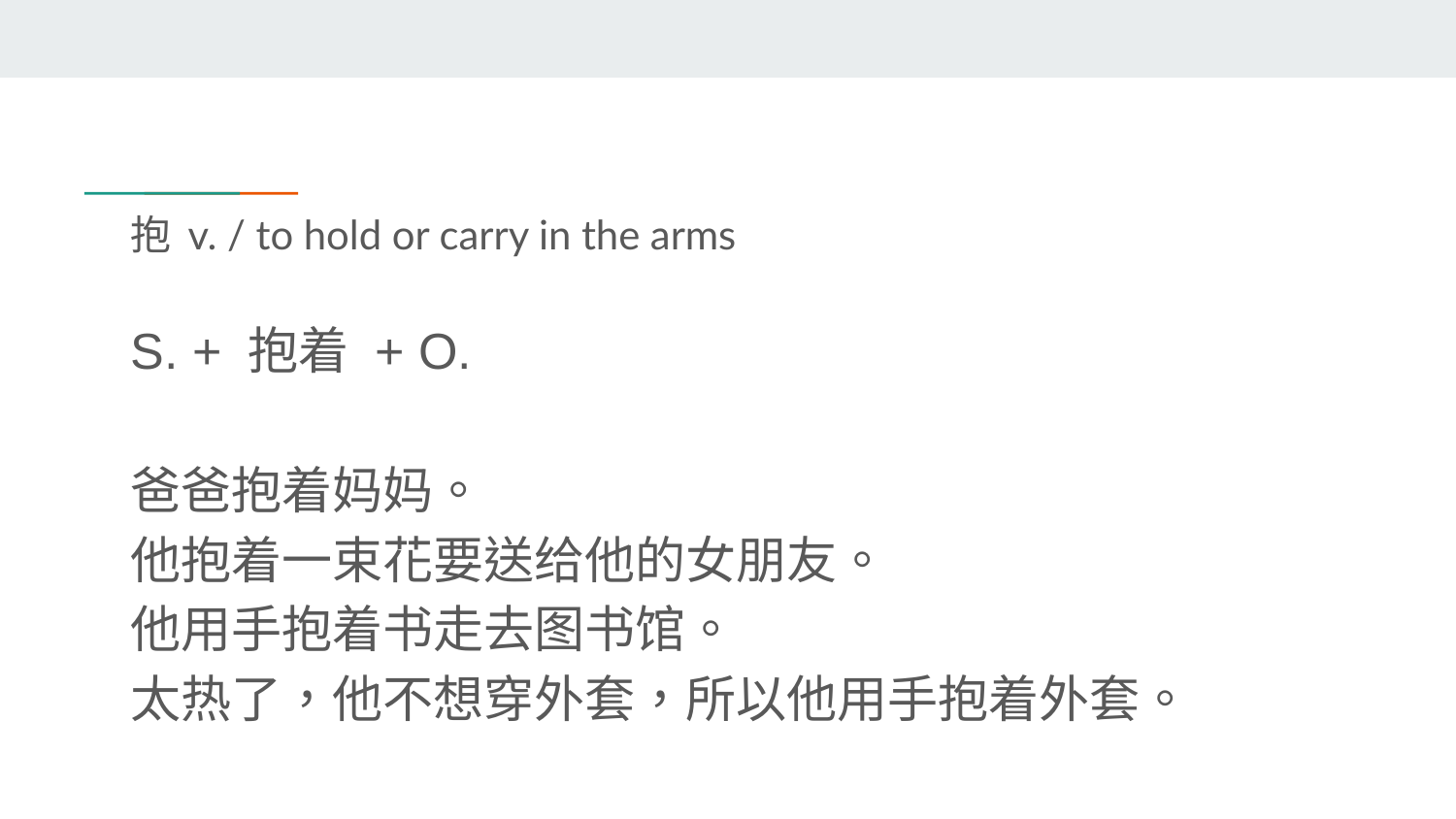

# 抱 v. / to hold or carry in the arms

S. + 抱着 + O.

爸爸抱着妈妈。
他抱着一束花要送给他的女朋友。
他用手抱着书走去图书馆。
太热了，他不想穿外套，所以他用手抱着外套。